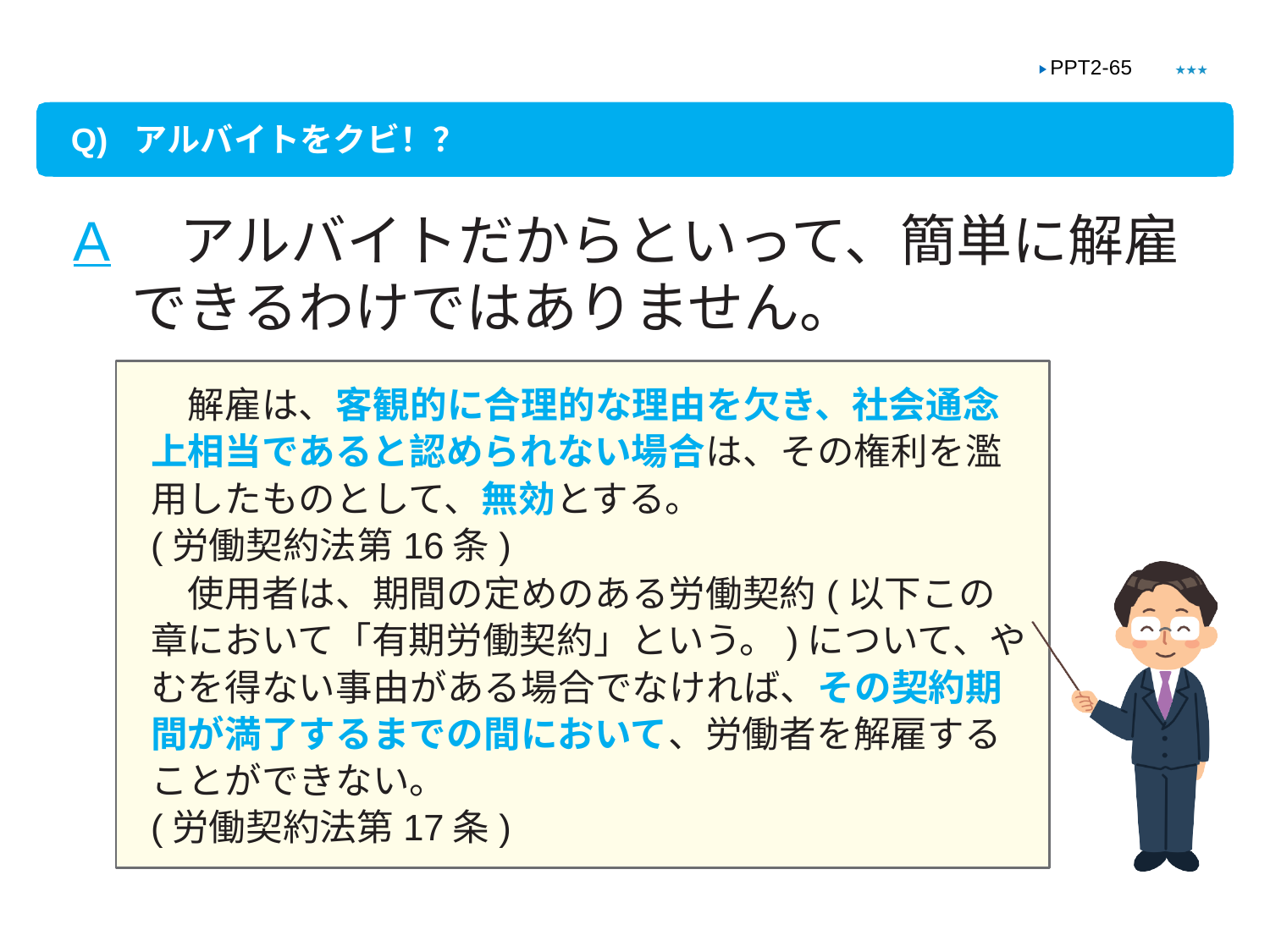

★★★
▶ PPT2-65

Q)  アルバイトをクビ！？
A　アルバイトだからといって、簡単に解雇できるわけではありません。

　解雇は、客観的に合理的な理由を欠き、社会通念上相当であると認められない場合は、その権利を濫用したものとして、無効とする。
(労働契約法第16条)
　使用者は、期間の定めのある労働契約(以下この章において「有期労働契約」という。)について、やむを得ない事由がある場合でなければ、その契約期間が満了するまでの間において、労働者を解雇することができない。
(労働契約法第17条)